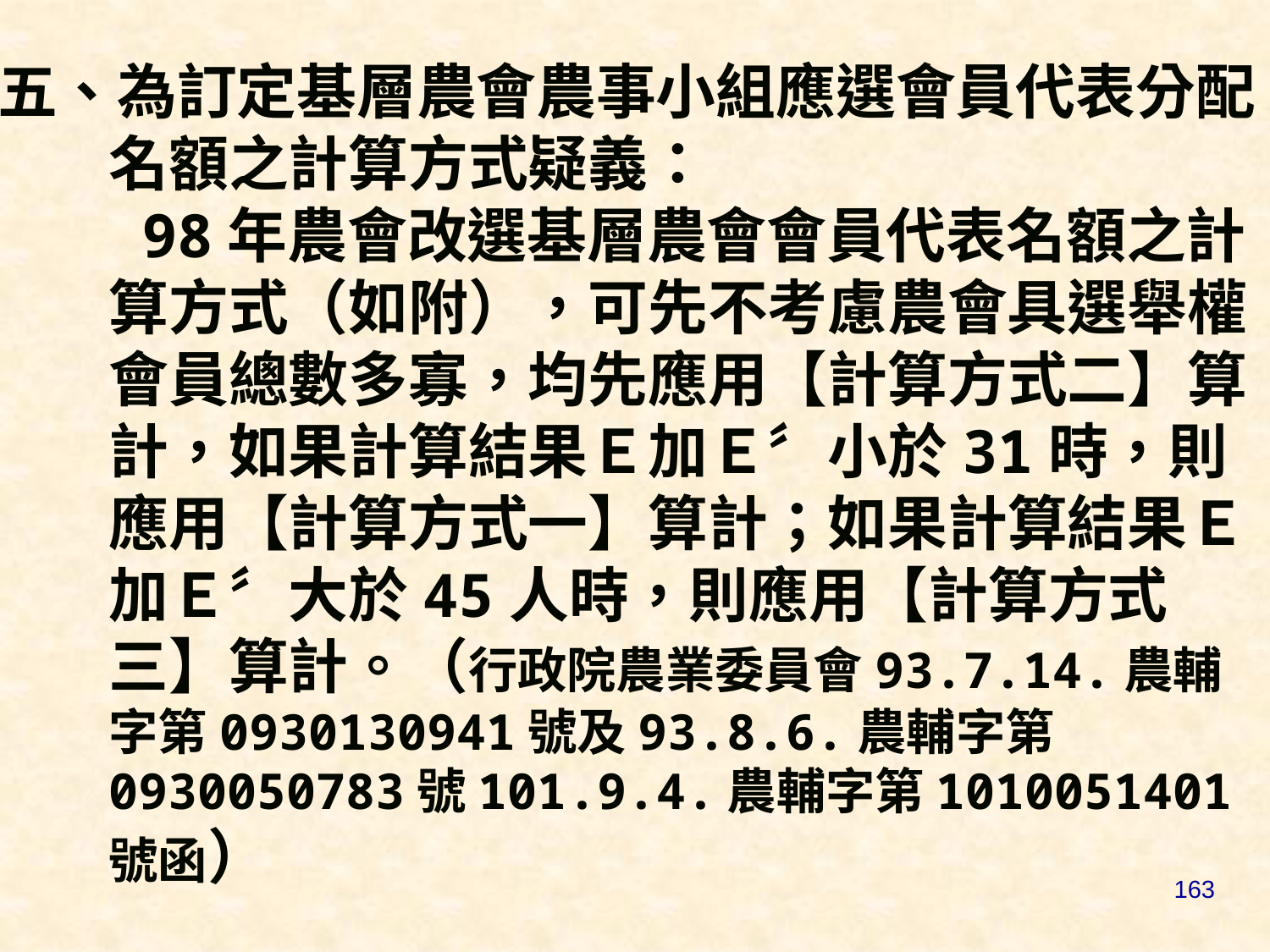

五、為訂定基層農會農事小組應選會員代表分配名額之計算方式疑義：
    98年農會改選基層農會會員代表名額之計算方式（如附），可先不考慮農會具選舉權會員總數多寡，均先應用【計算方式二】算計，如果計算結果Ｅ加Ｅ〞小於31時，則應用【計算方式一】算計；如果計算結果Ｅ加Ｅ〞大於45人時，則應用【計算方式三】算計。（行政院農業委員會93.7.14.農輔字第0930130941號及93.8.6.農輔字第0930050783號101.9.4.農輔字第1010051401號函）
163